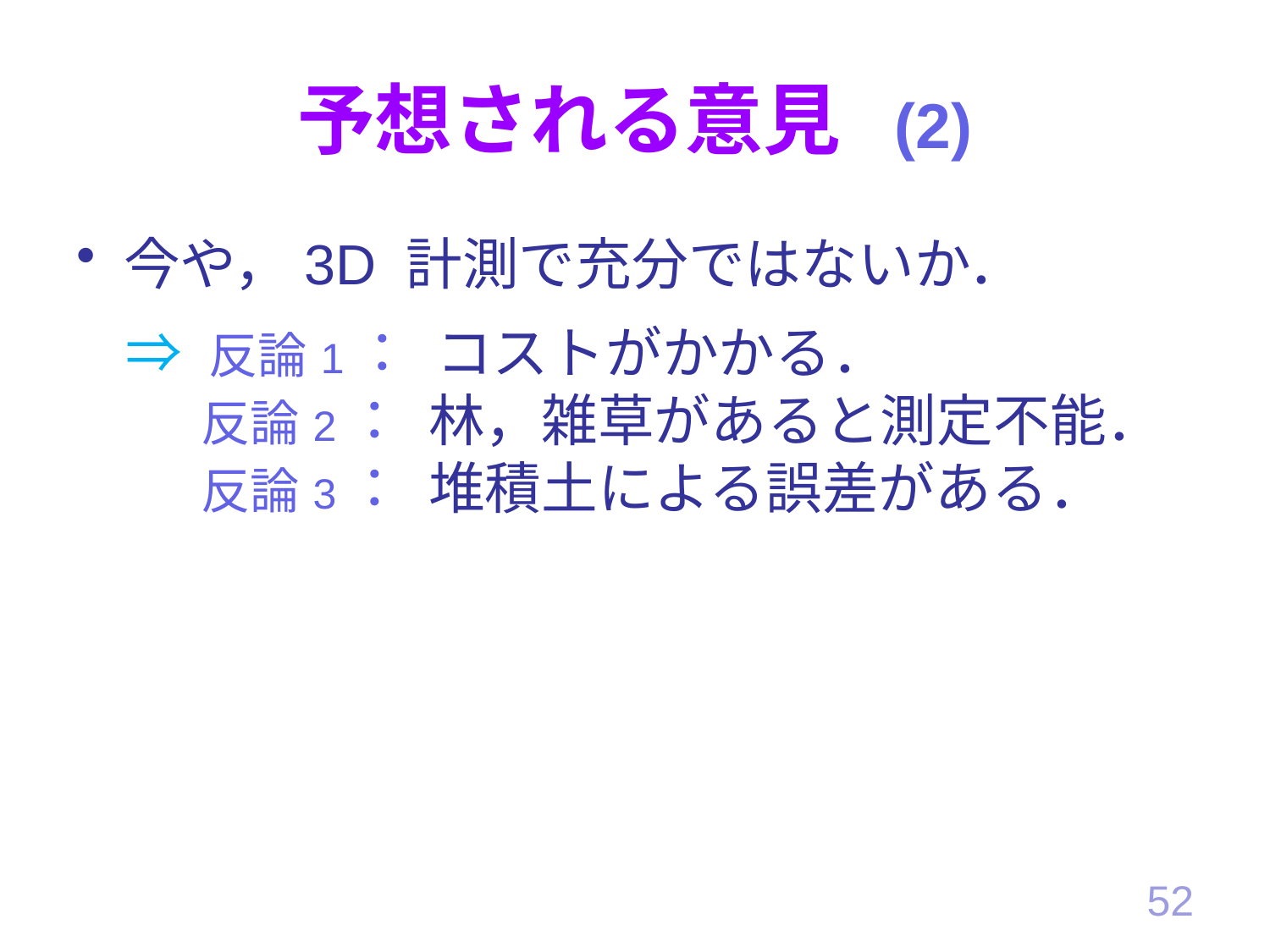

# 予想される意見  (2)
今や，3D 計測で充分ではないか．
⇒ 反論 1：  コストがかかる．
反論 2：  林，雑草があると測定不能．
反論 3：  堆積土による誤差がある．
52